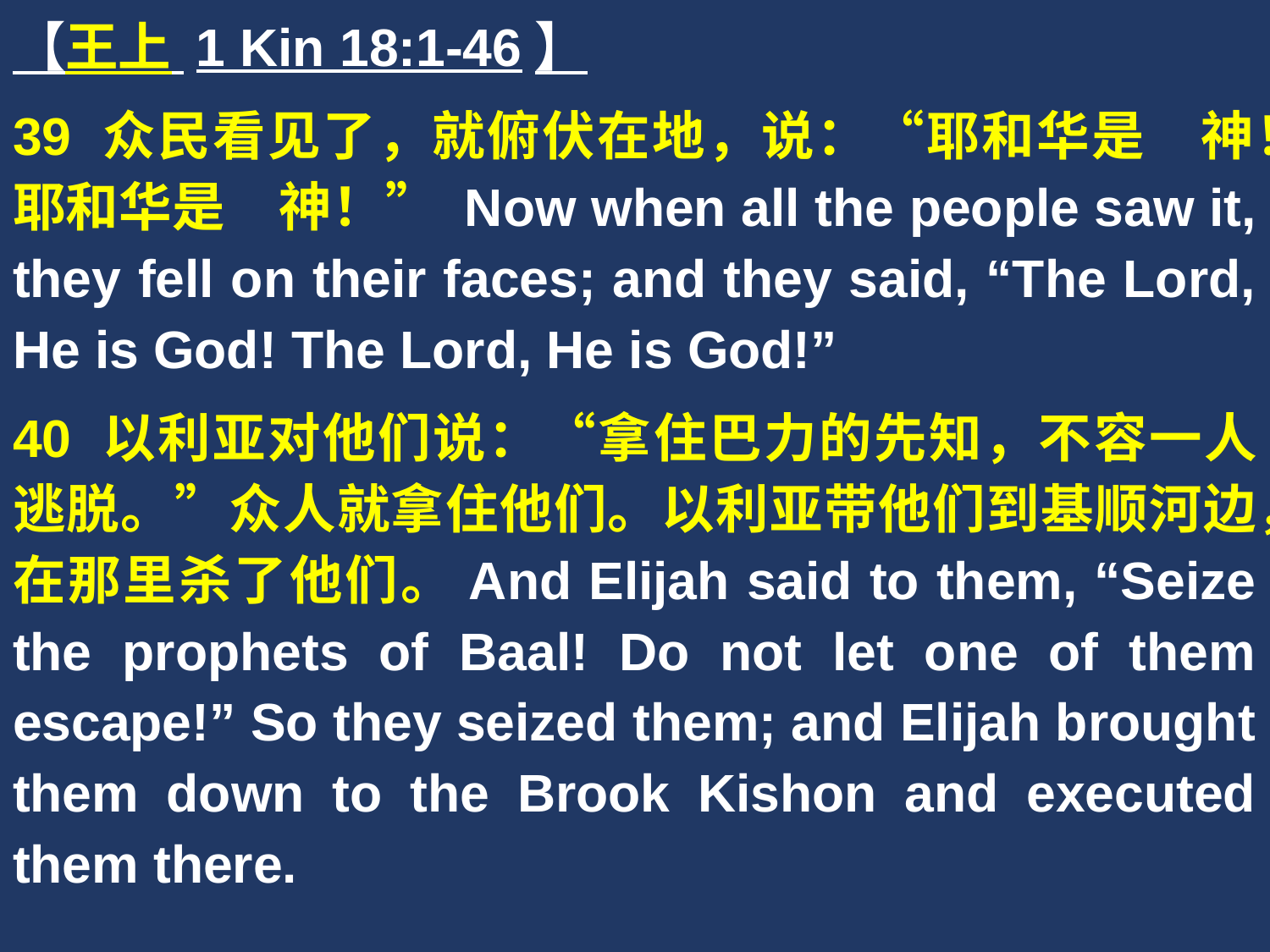

【王上 1 Kin 18:1-46】
39 众民看见了，就俯伏在地，说：“耶和华是　神！耶和华是　神！” Now when all the people saw it, they fell on their faces; and they said, “The Lord, He is God! The Lord, He is God!”
40 以利亚对他们说：“拿住巴力的先知，不容一人逃脱。”众人就拿住他们。以利亚带他们到基顺河边，在那里杀了他们。And Elijah said to them, “Seize the prophets of Baal! Do not let one of them escape!” So they seized them; and Elijah brought them down to the Brook Kishon and executed them there.